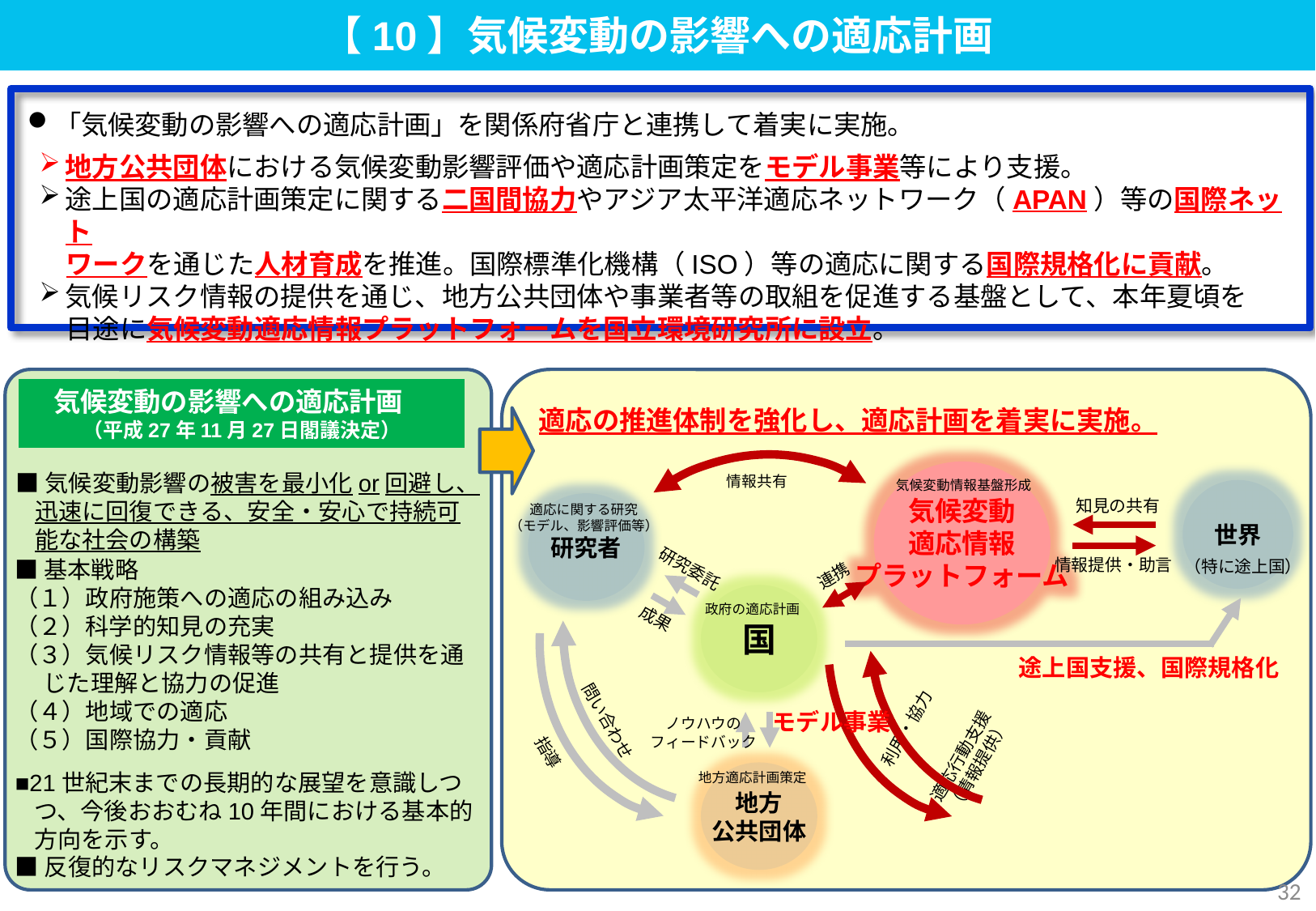

【10】気候変動の影響への適応計画

「気候変動の影響への適応計画」を関係府省庁と連携して着実に実施。
地方公共団体における気候変動影響評価や適応計画策定をモデル事業等により支援。
途上国の適応計画策定に関する二国間協力やアジア太平洋適応ネットワーク（APAN）等の国際ネット
　ワークを通じた人材育成を推進。国際標準化機構（ISO）等の適応に関する国際規格化に貢献。
気候リスク情報の提供を通じ、地方公共団体や事業者等の取組を促進する基盤として、本年夏頃を
　目途に気候変動適応情報プラットフォームを国立環境研究所に設立。

気候変動の影響への適応計画
（平成27年11月27日閣議決定）
適応の推進体制を強化し、適応計画を着実に実施。

問い合わせ
指導

気候変動
適応情報
プラットフォーム
気候変動情報基盤形成

情報共有
■気候変動影響の被害を最小化or回避し、迅速に回復できる、安全・安心で持続可能な社会の構築

世界
（特に途上国）
知見の共有
情報提供・助言
研究者
適応に関する研究
（モデル、影響評価等）
■基本戦略
（１）政府施策への適応の組み込み
（２）科学的知見の充実
（３）気候リスク情報等の共有と提供を通じた理解と協力の促進
（４）地域での適応
（５）国際協力・貢献
研究委託
成果
連携

国
政府の適応計画
途上国支援、国際規格化
モデル事業
ノウハウの
フィードバック
利用・協力
適応行動支援
（情報提供）
■21世紀末までの長期的な展望を意識しつつ、今後おおむね10年間における基本的方向を示す。
■反復的なリスクマネジメントを行う。
地方
公共団体
地方適応計画策定
32